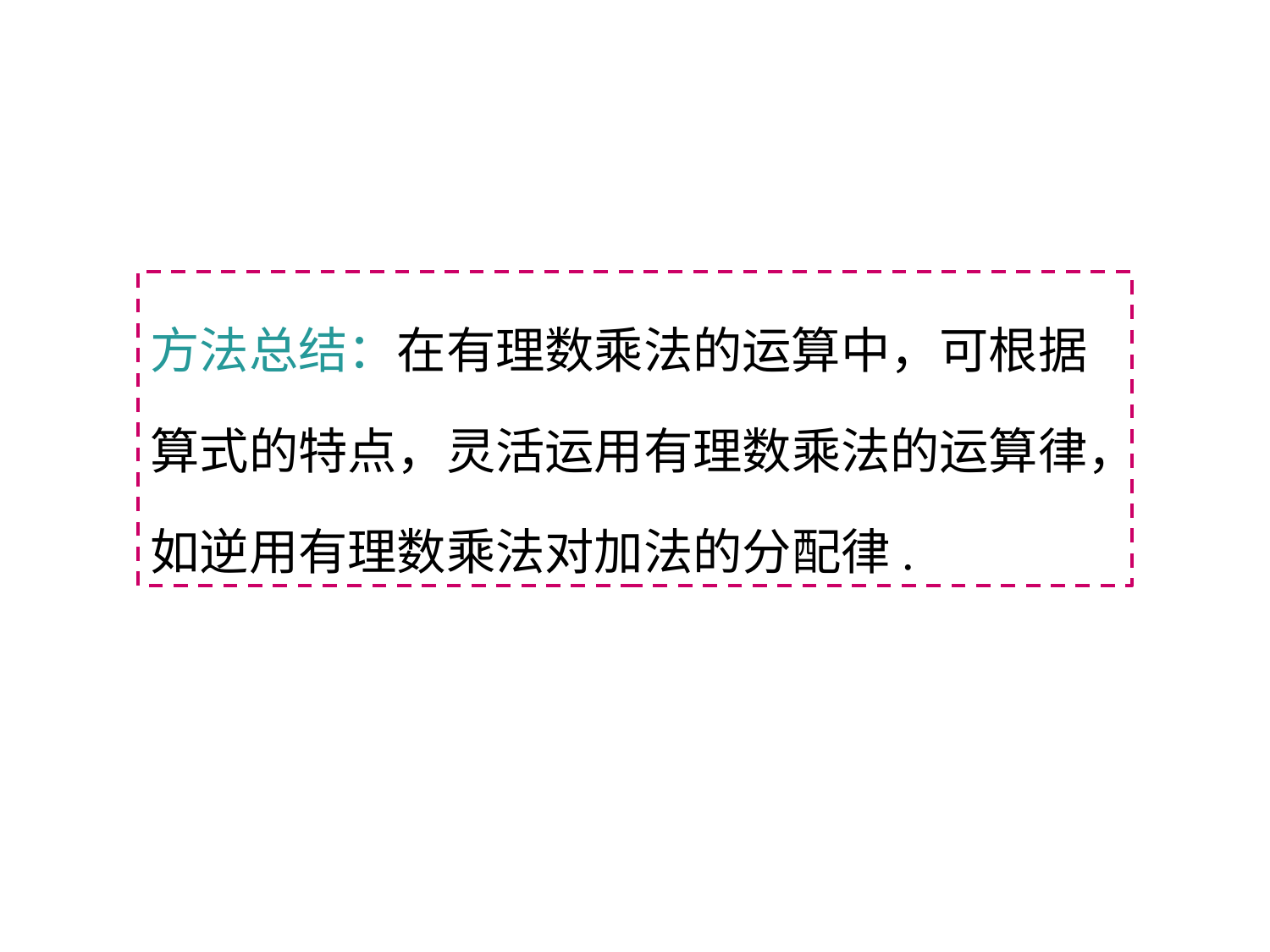

方法总结：在有理数乘法的运算中，可根据算式的特点，灵活运用有理数乘法的运算律，如逆用有理数乘法对加法的分配律.